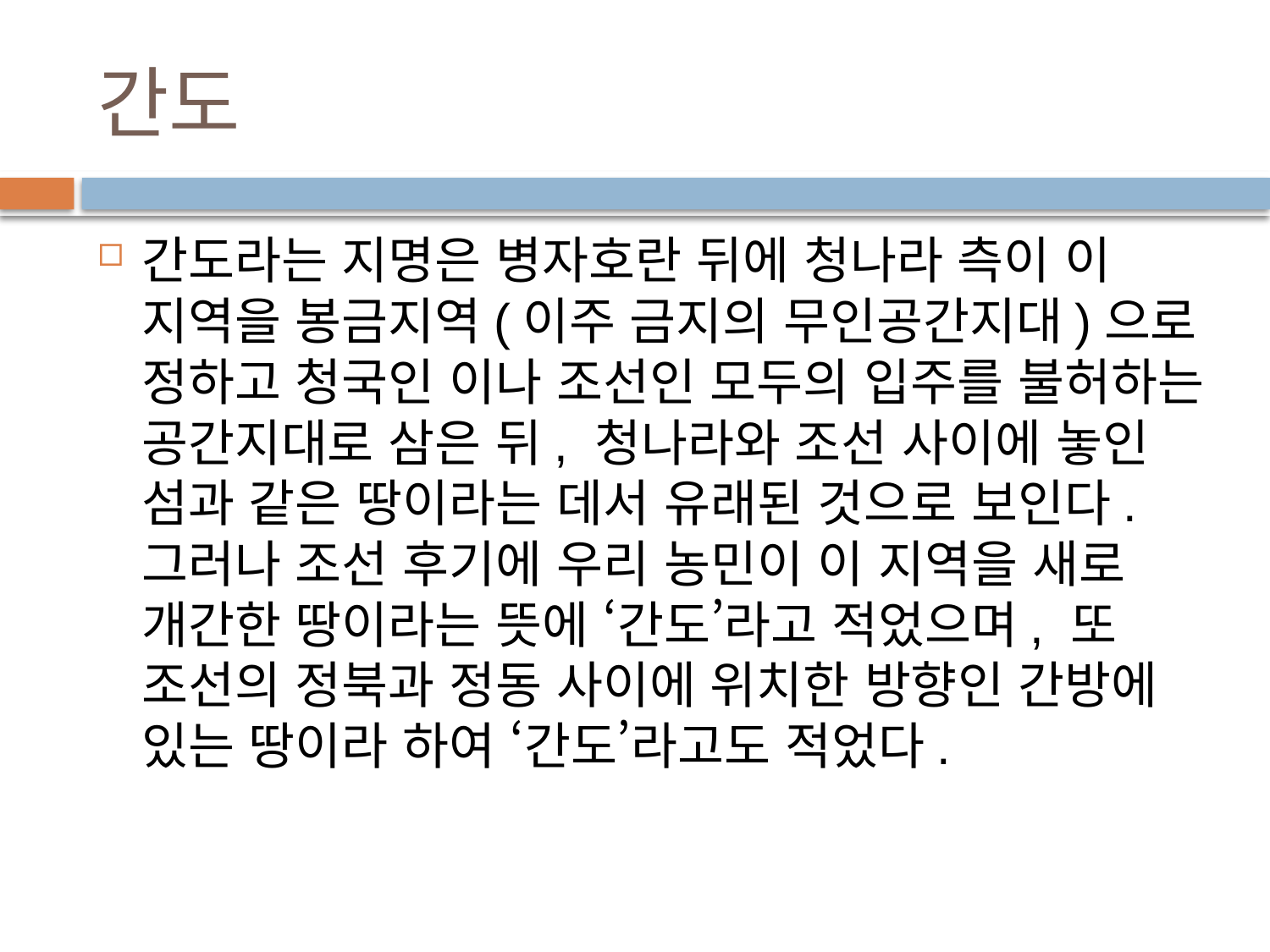

# 간도
간도라는 지명은 병자호란 뒤에 청나라 측이 이 지역을 봉금지역(이주 금지의 무인공간지대)으로 정하고 청국인 이나 조선인 모두의 입주를 불허하는 공간지대로 삼은 뒤, 청나라와 조선 사이에 놓인 섬과 같은 땅이라는 데서 유래된 것으로 보인다. 그러나 조선 후기에 우리 농민이 이 지역을 새로 개간한 땅이라는 뜻에 ‘간도’라고 적었으며, 또 조선의 정북과 정동 사이에 위치한 방향인 간방에 있는 땅이라 하여 ‘간도’라고도 적었다.